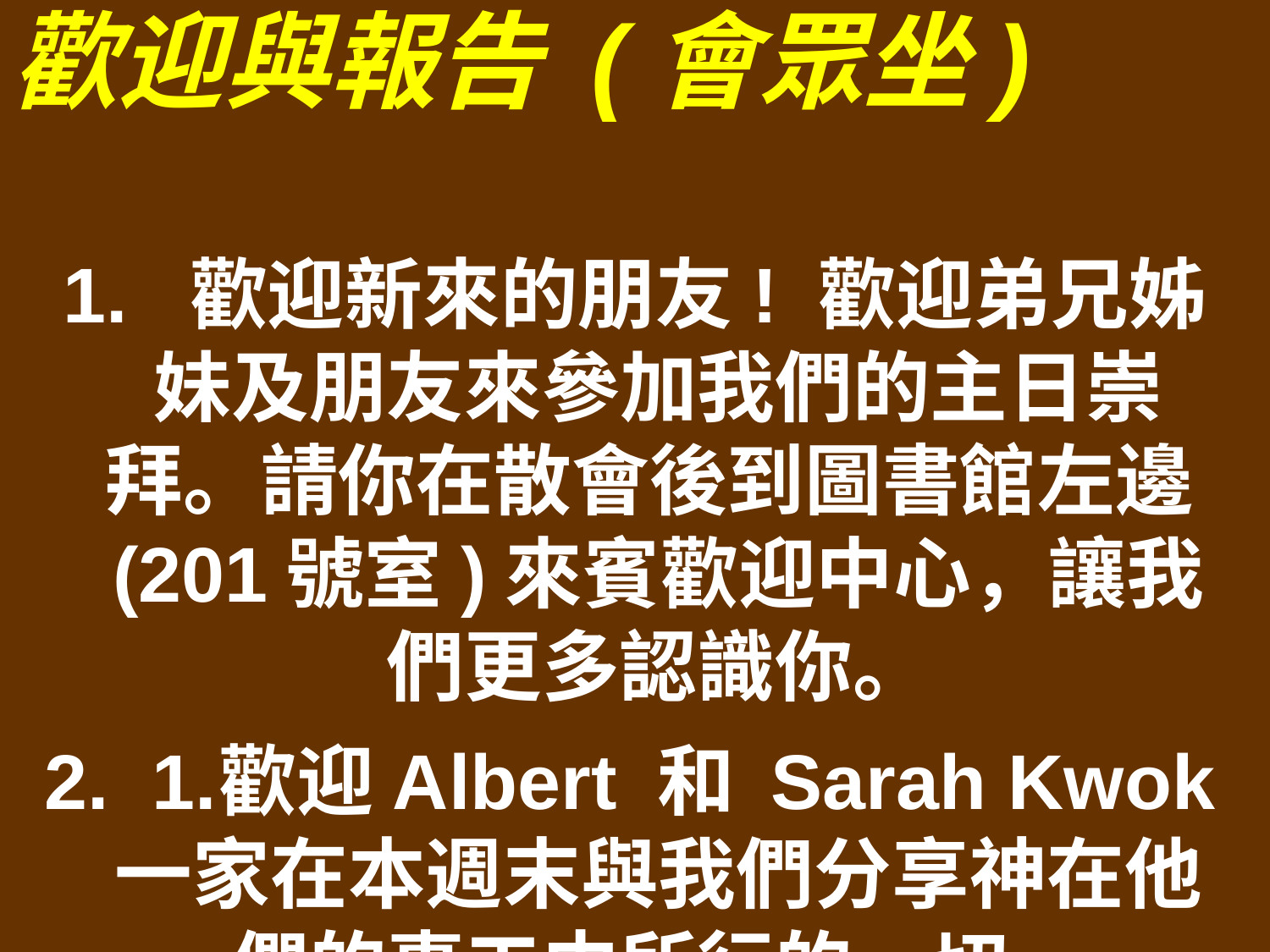

歡迎與報告 (會眾坐)

1.  歡迎新來的朋友! 歡迎弟兄姊妹及朋友來參加我們的主日崇拜。請你在散會後到圖書館左邊(201號室)來賓歡迎中心，讓我們更多認識你。
2.  1.	歡迎Albert 和 Sarah Kwok一家在本週末與我們分享神在他們的事工中所行的一切。